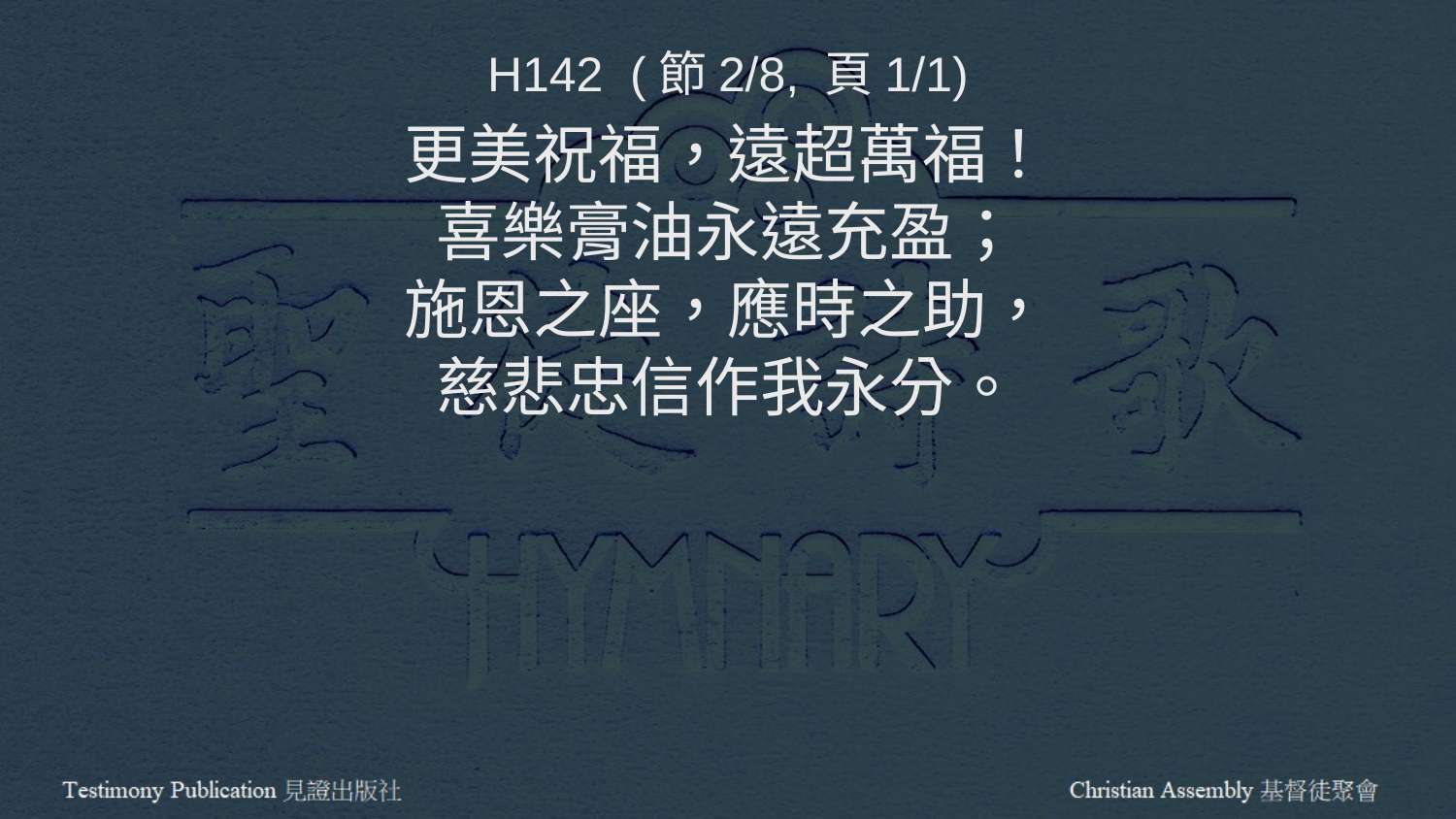

H142  (節2/8, 頁1/1)
更美祝福，遠超萬福！
喜樂膏油永遠充盈；
施恩之座，應時之助，
慈悲忠信作我永分。